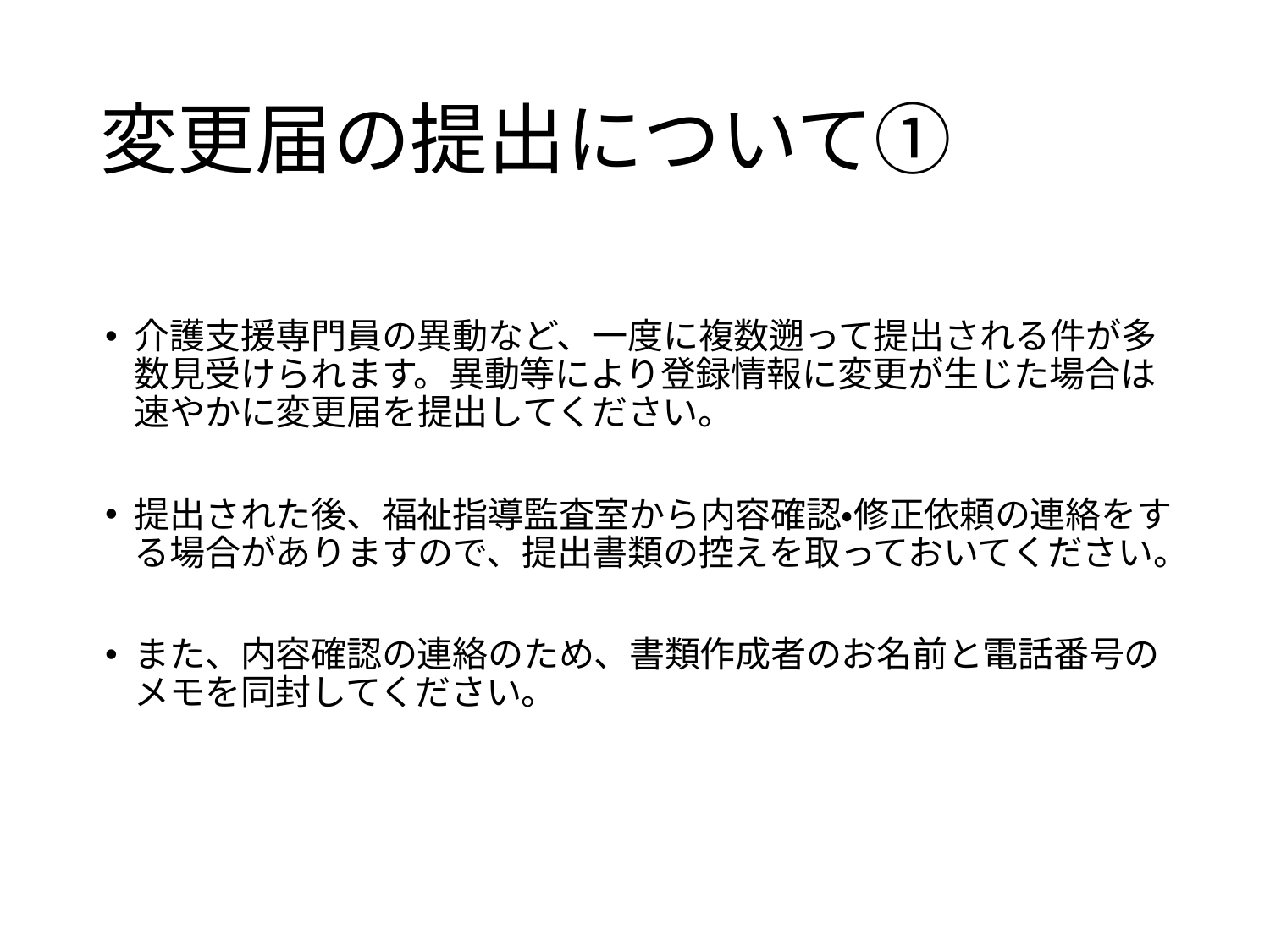

# 変更届の提出について①
介護支援専門員の異動など、一度に複数遡って提出される件が多数見受けられます。異動等により登録情報に変更が生じた場合は速やかに変更届を提出してください。

提出された後、福祉指導監査室から内容確認・修正依頼の連絡をする場合がありますので、提出書類の控えを取っておいてください。

また、内容確認の連絡のため、書類作成者のお名前と電話番号のメモを同封してください。